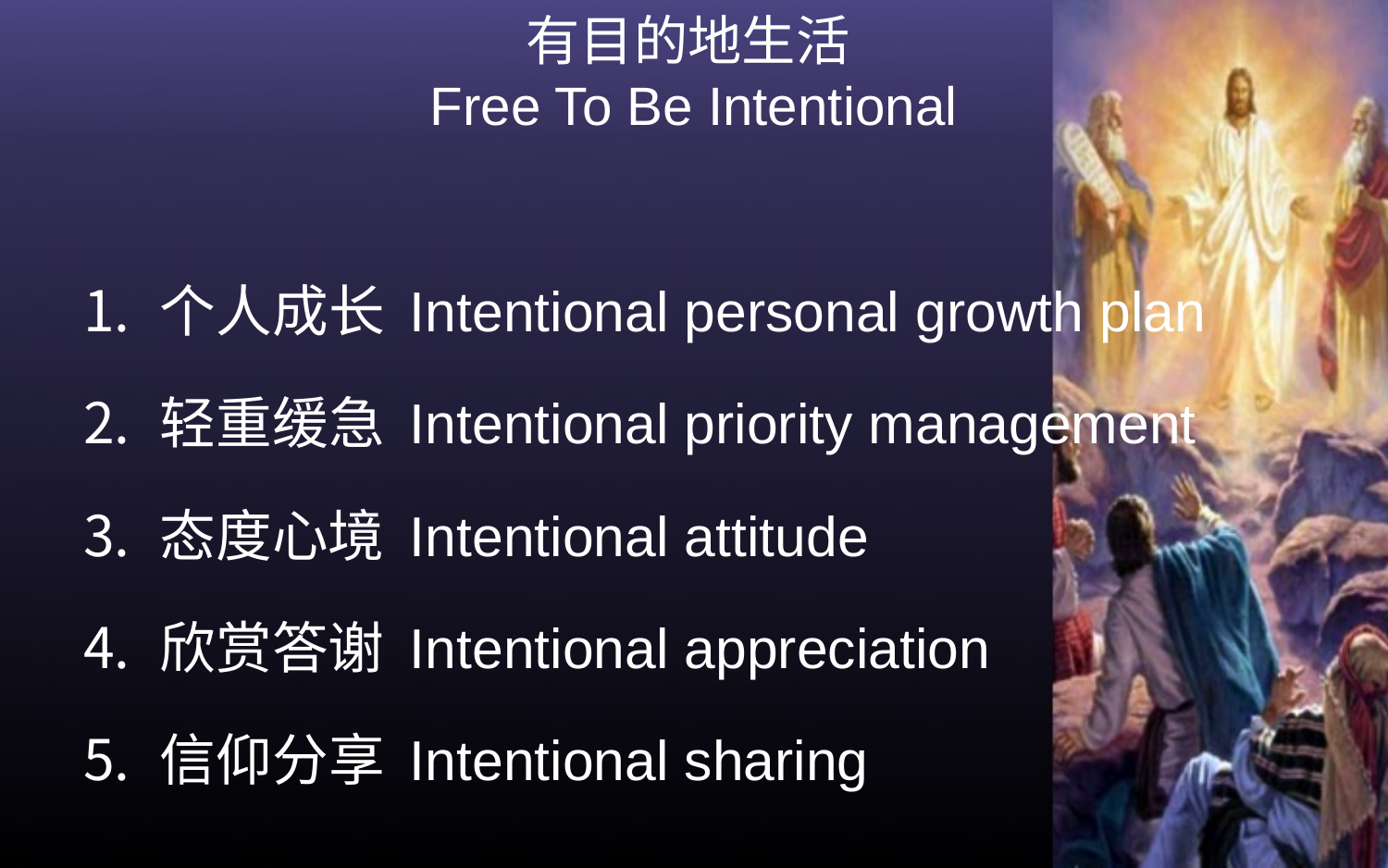

# 有目的地生活 Free To Be Intentional
个人成长 Intentional personal growth plan
轻重缓急 Intentional priority management
态度心境 Intentional attitude
欣赏答谢 Intentional appreciation
信仰分享 Intentional sharing